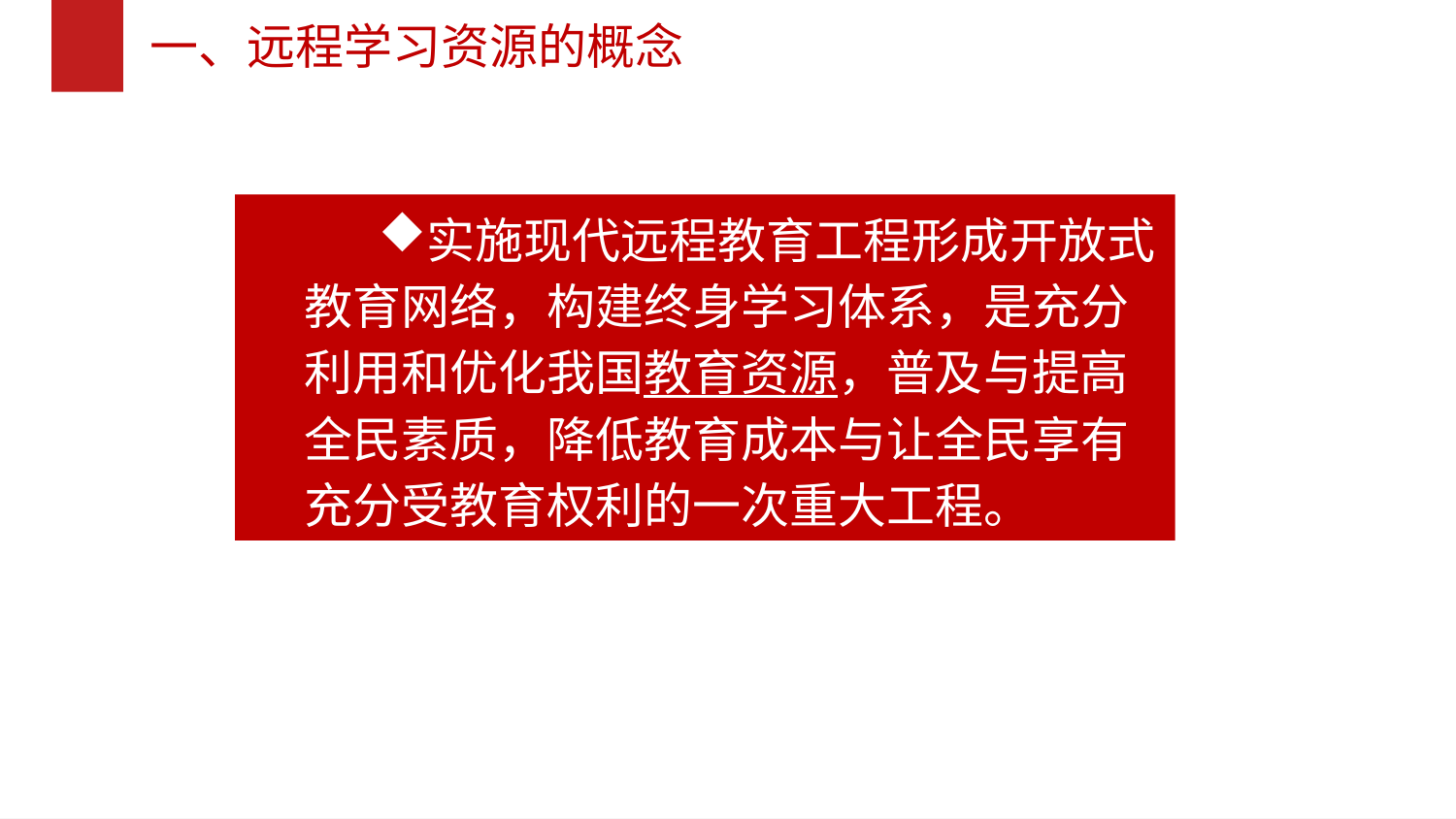

一、远程学习资源的概念
实施现代远程教育工程形成开放式教育网络，构建终身学习体系，是充分利用和优化我国教育资源，普及与提高全民素质，降低教育成本与让全民享有充分受教育权利的一次重大工程。